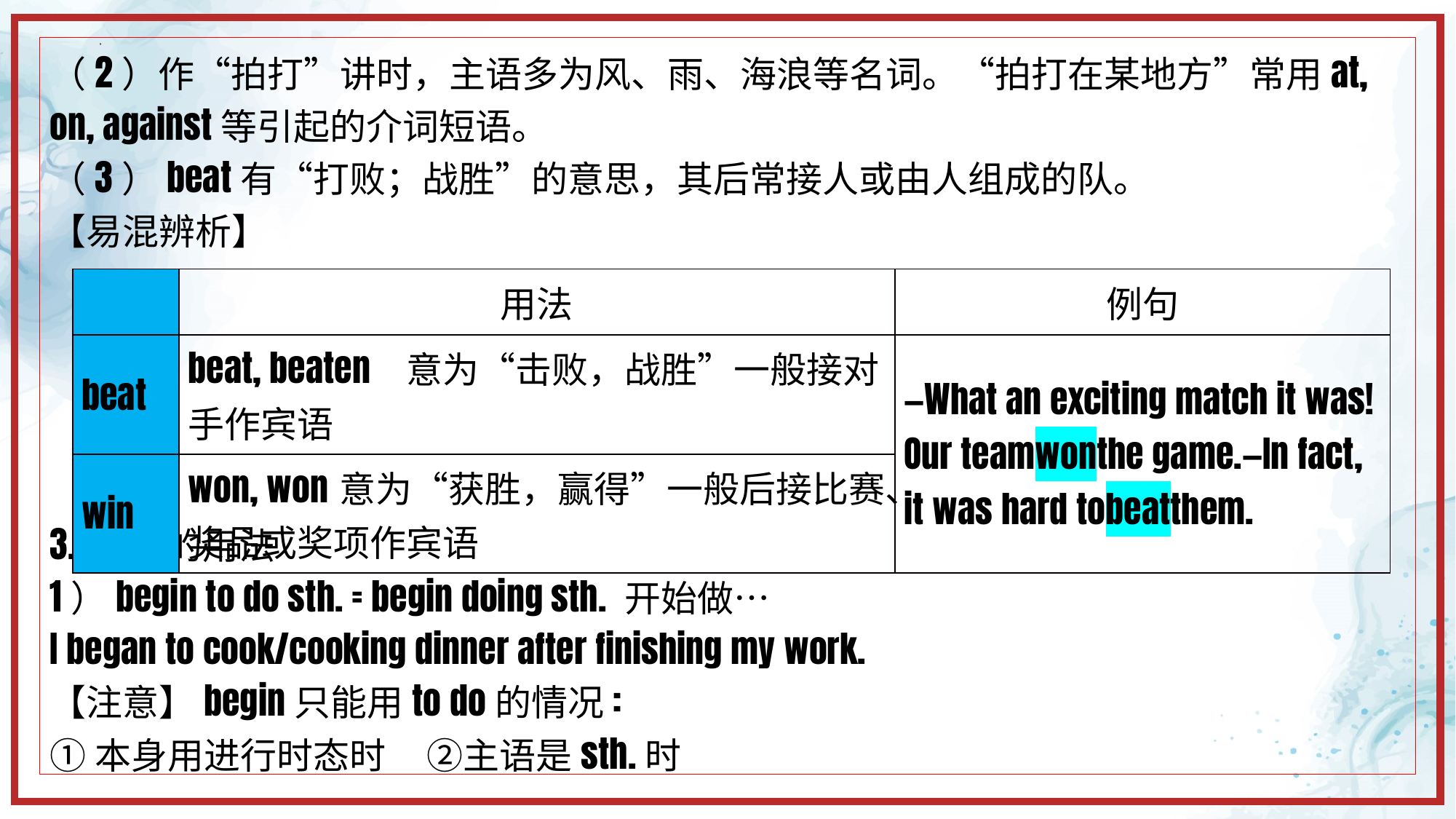

（2）作“拍打”讲时，主语多为风、雨、海浪等名词。“拍打在某地方”常用at, on, against等引起的介词短语。
（3）beat有“打败；战胜”的意思，其后常接人或由人组成的队。
【易混辨析】

3.begin的用法
1）begin to do sth. = begin doing sth. 开始做…
I began to cook/cooking dinner after finishing my work.
【注意】begin只能用to do的情况:
①本身用进行时态时     ②主语是sth.时
|  | 用法 | 例句 |
| --- | --- | --- |
| beat | beat, beaten 意为“击败，战胜”一般接对手作宾语 | —What an exciting match it was! Our teamwonthe game.—In fact, it was hard tobeatthem. |
| win | won, won意为“获胜，赢得”一般后接比赛、奖品或奖项作宾语 |  |